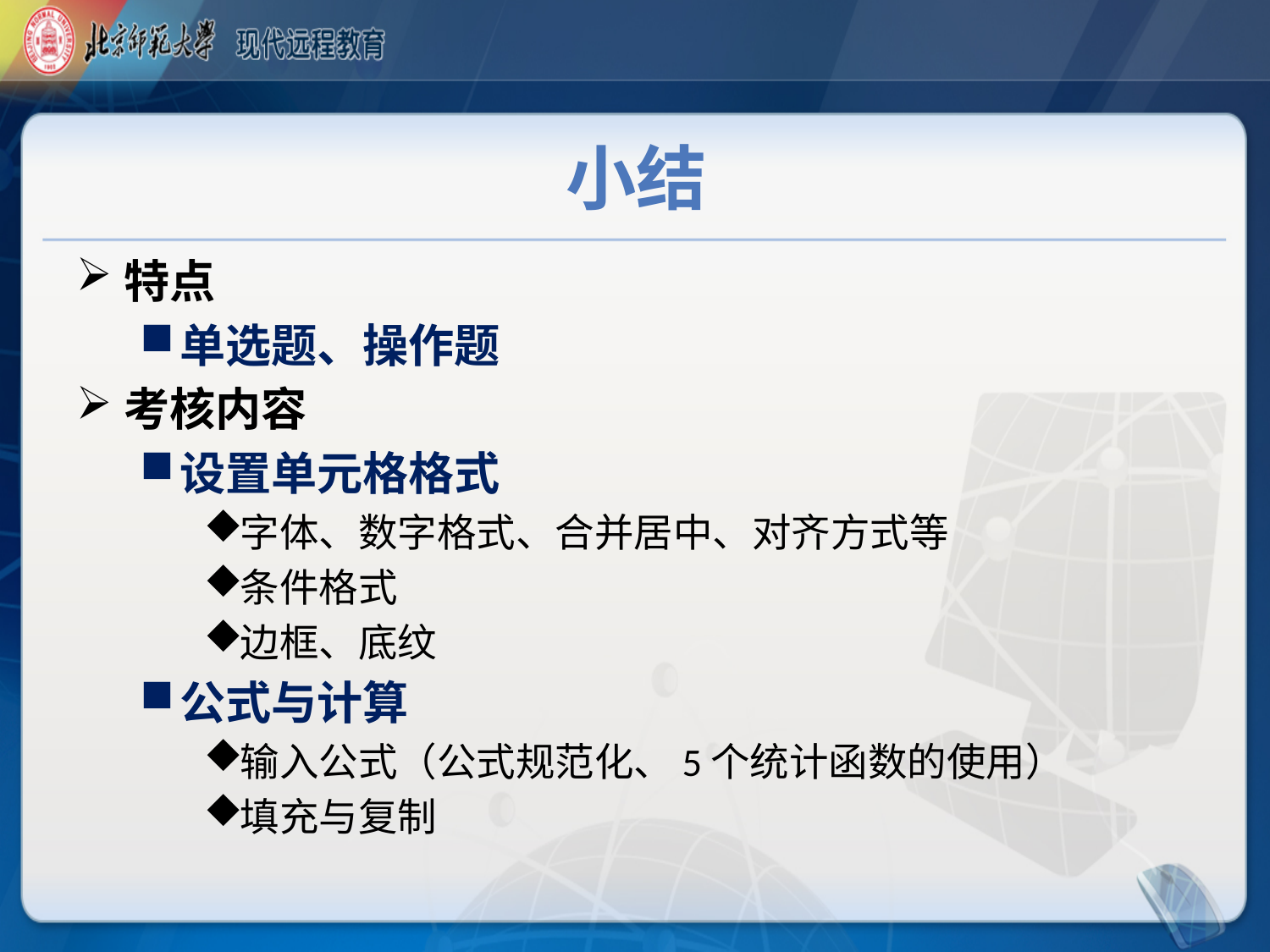

# 小结
特点
单选题、操作题
考核内容
设置单元格格式
字体、数字格式、合并居中、对齐方式等
条件格式
边框、底纹
公式与计算
输入公式（公式规范化、5个统计函数的使用）
填充与复制